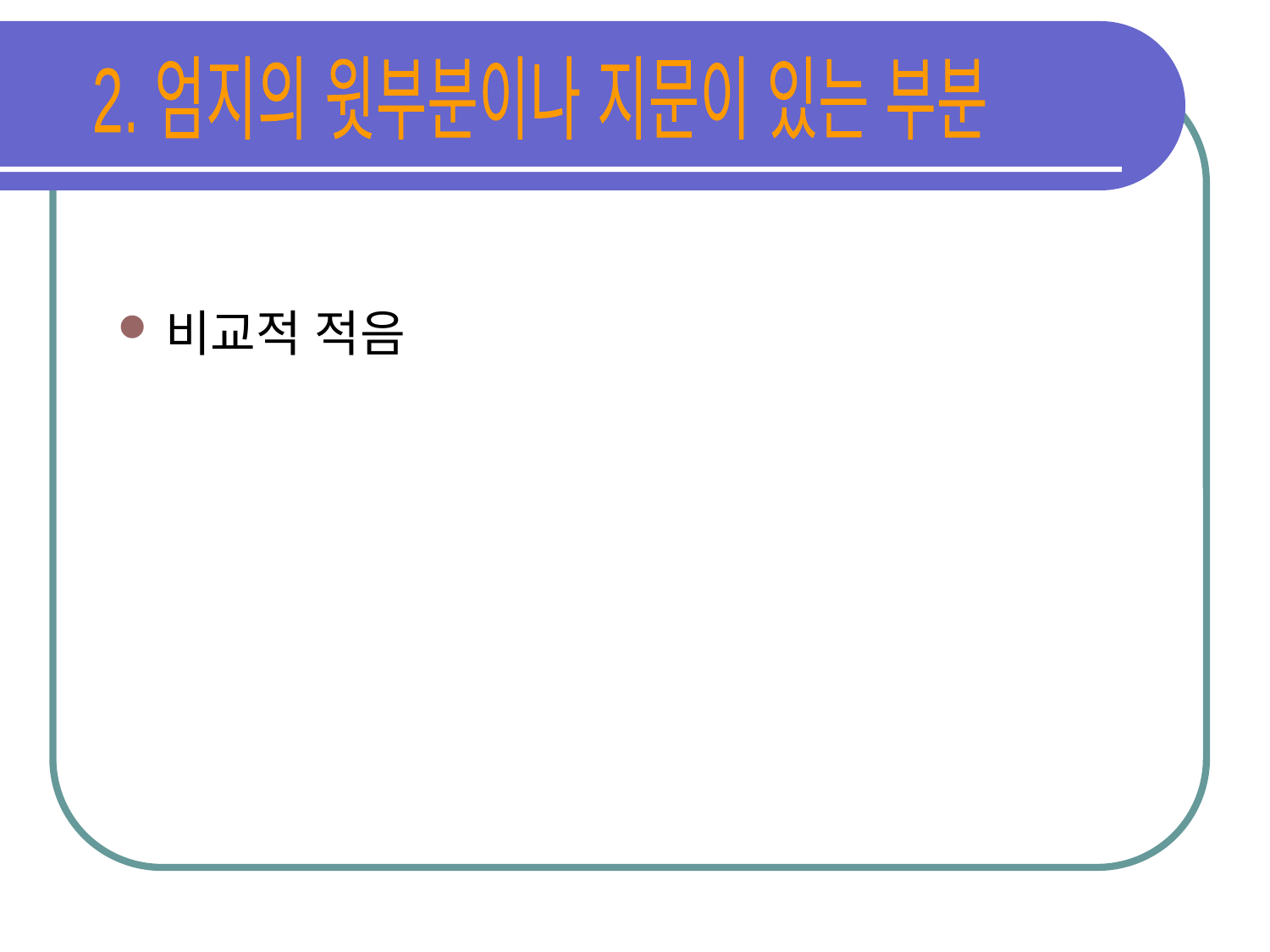

2. 엄지의 윗부분이나 지문이 있는 부분
비교적 적음